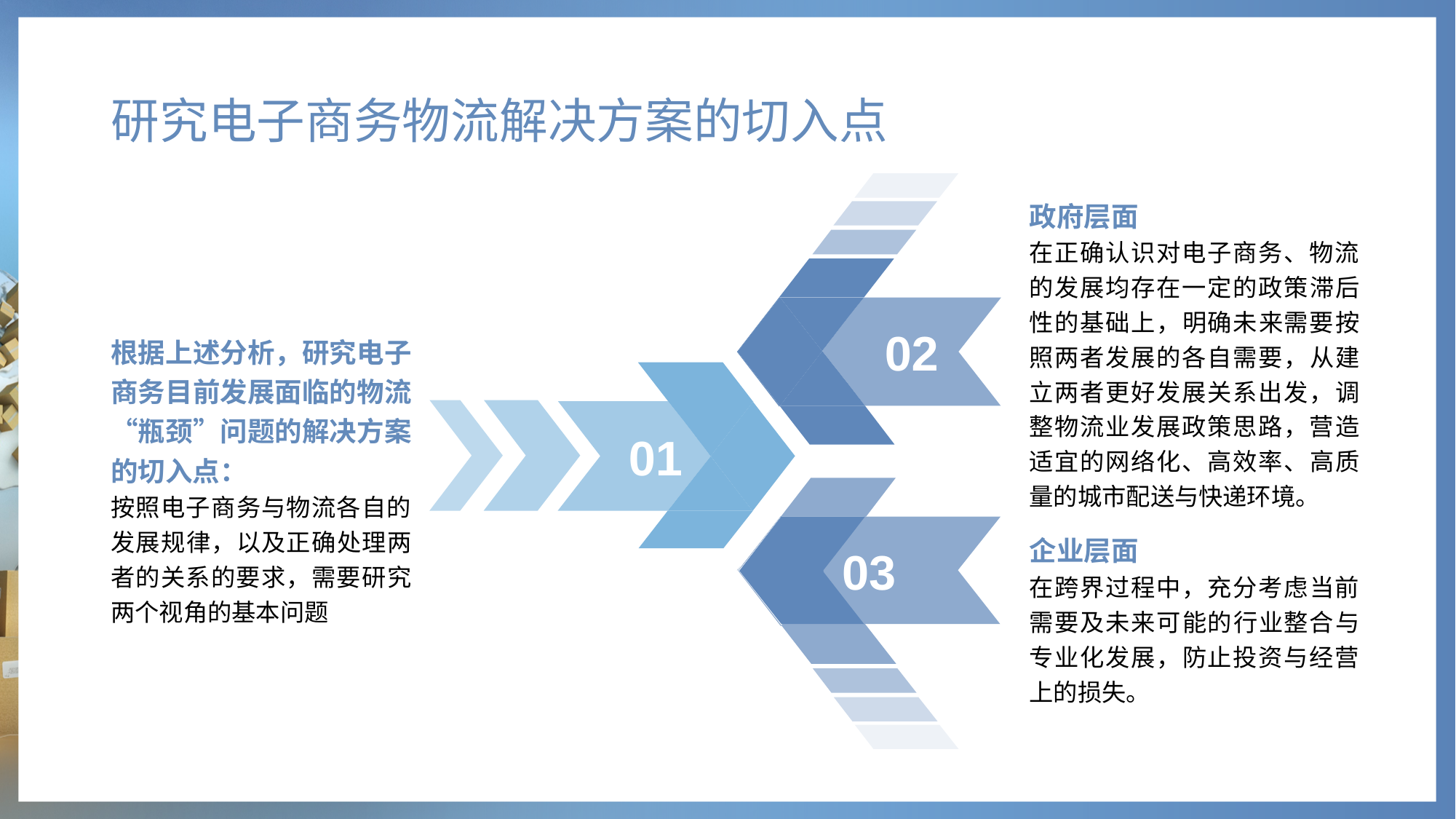

# 研究电子商务物流解决方案的切入点
政府层面
在正确认识对电子商务、物流的发展均存在一定的政策滞后性的基础上，明确未来需要按照两者发展的各自需要，从建立两者更好发展关系出发，调整物流业发展政策思路，营造适宜的网络化、高效率、高质量的城市配送与快递环境。

根据上述分析，研究电子商务目前发展面临的物流“瓶颈”问题的解决方案的切入点：
按照电子商务与物流各自的发展规律，以及正确处理两者的关系的要求，需要研究两个视角的基本问题

企业层面
在跨界过程中，充分考虑当前需要及未来可能的行业整合与专业化发展，防止投资与经营上的损失。

行业PPT模板http://www.1ppt.com/hangye/